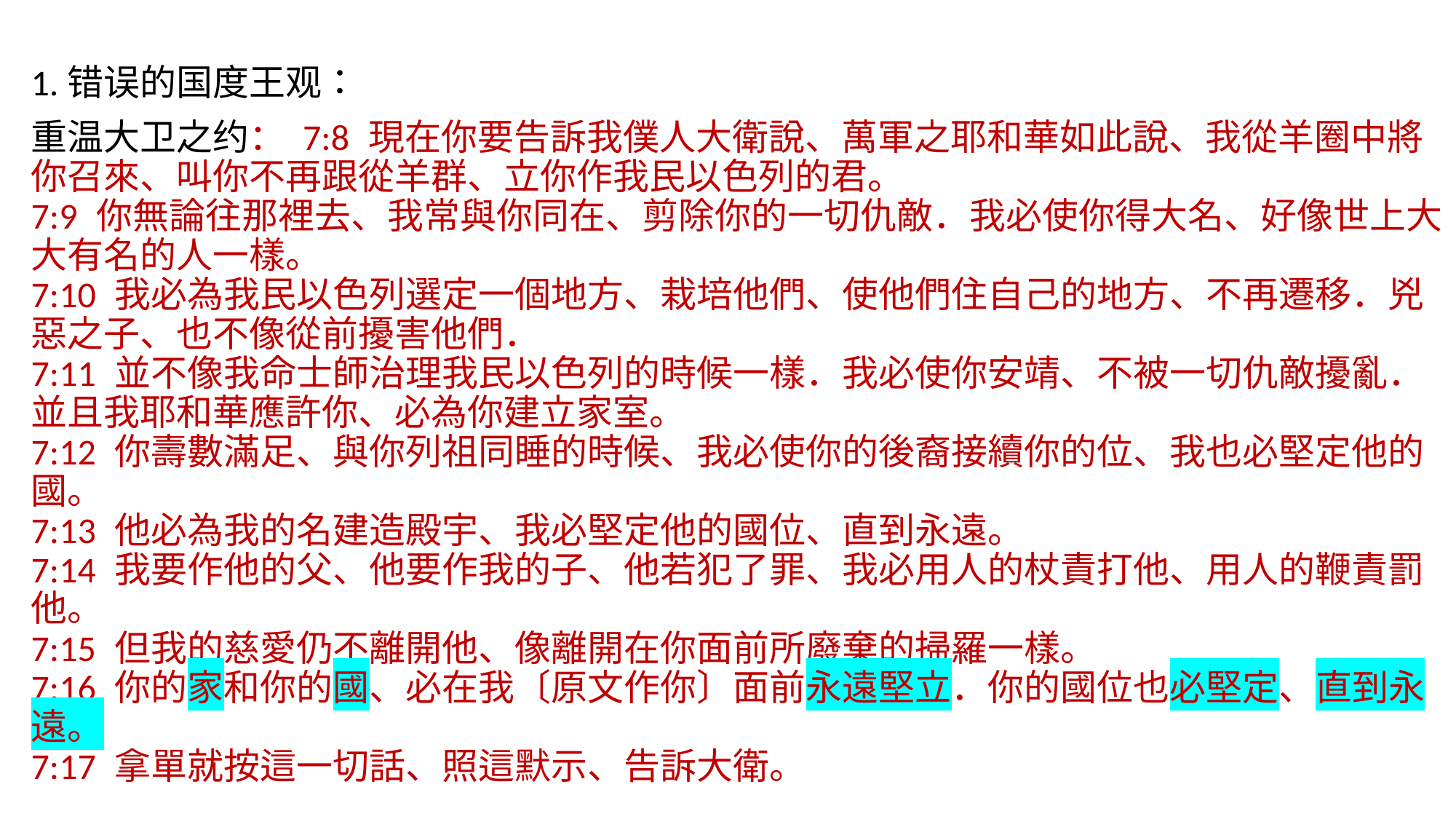

1.错误的国度王观：
重温大卫之约： 7:8 現在你要告訴我僕人大衛說、萬軍之耶和華如此說、我從羊圈中將你召來、叫你不再跟從羊群、立你作我民以色列的君。
7:9 你無論往那裡去、我常與你同在、剪除你的一切仇敵．我必使你得大名、好像世上大大有名的人一樣。
7:10 我必為我民以色列選定一個地方、栽培他們、使他們住自己的地方、不再遷移．兇惡之子、也不像從前擾害他們．
7:11 並不像我命士師治理我民以色列的時候一樣．我必使你安靖、不被一切仇敵擾亂．並且我耶和華應許你、必為你建立家室。
7:12 你壽數滿足、與你列祖同睡的時候、我必使你的後裔接續你的位、我也必堅定他的國。
7:13 他必為我的名建造殿宇、我必堅定他的國位、直到永遠。
7:14 我要作他的父、他要作我的子、他若犯了罪、我必用人的杖責打他、用人的鞭責罰他。
7:15 但我的慈愛仍不離開他、像離開在你面前所廢棄的掃羅一樣。
7:16 你的家和你的國、必在我〔原文作你〕面前永遠堅立．你的國位也必堅定、直到永遠。
7:17 拿單就按這一切話、照這默示、告訴大衛。